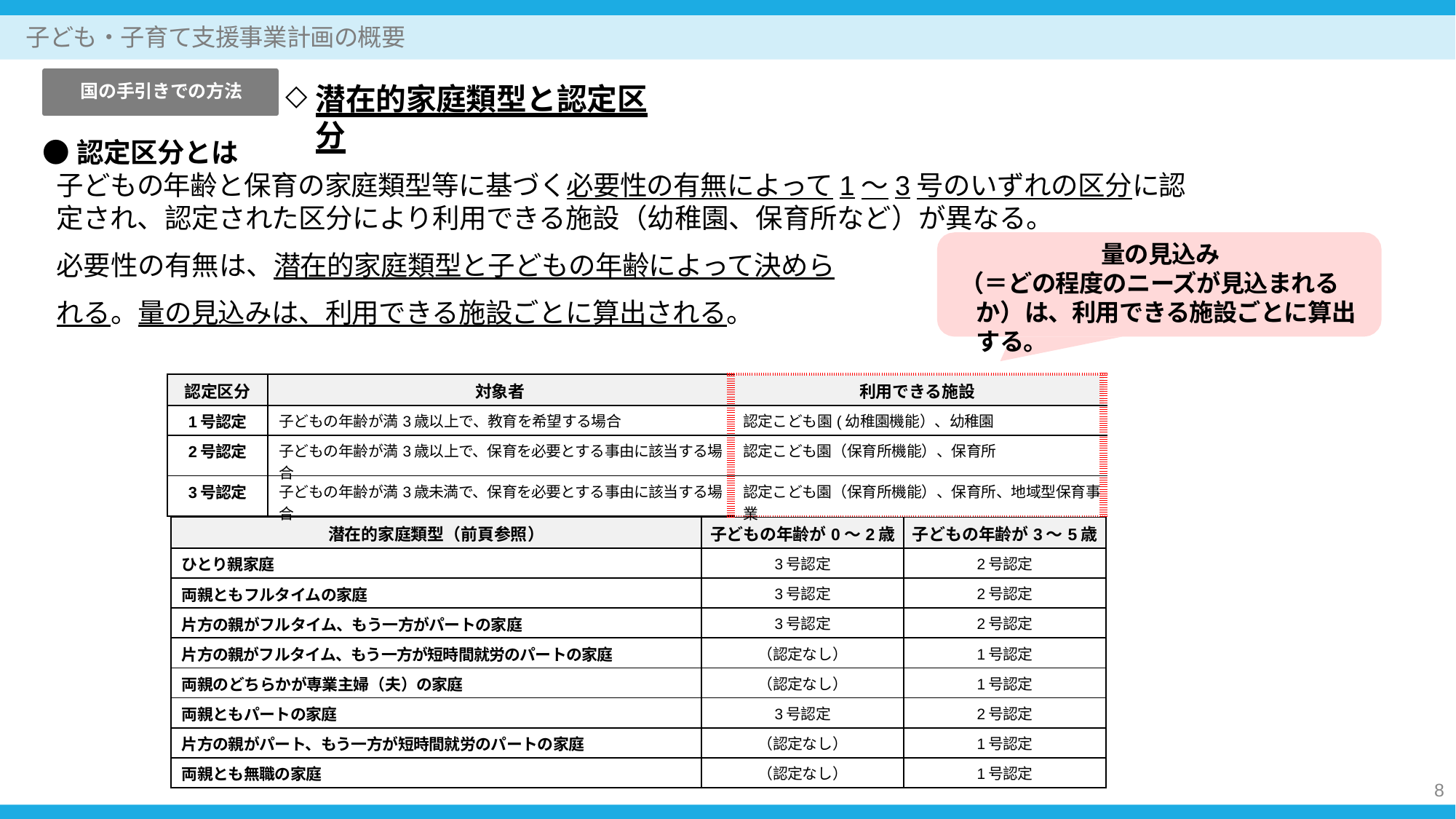

子ども・子育て支援事業計画の概要

国の手引きでの方法
潜在的家庭類型と認定区分
●認定区分とは
子どもの年齢と保育の家庭類型等に基づく必要性の有無によって1～3号のいずれの区分に認定され、認定された区分により利用できる施設（幼稚園、保育所など）が異なる。
量の見込み
必要性の有無は、潜在的家庭類型と子どもの年齢によって決められる。量の見込みは、利用できる施設ごとに算出される。

（＝どの程度のニーズが見込まれるか）は、利用できる施設ごとに算出する。
| 認定区分 | 対象者 | 利用できる施設 |
| --- | --- | --- |
| 1号認定 | 子どもの年齢が満3歳以上で、教育を希望する場合 | 認定こども園(幼稚園機能）、幼稚園 |
| 2号認定 | 子どもの年齢が満3歳以上で、保育を必要とする事由に該当する場合 | 認定こども園（保育所機能）、保育所 |
| 3号認定 | 子どもの年齢が満3歳未満で、保育を必要とする事由に該当する場合 | 認定こども園（保育所機能）、保育所、地域型保育事業 |
| 潜在的家庭類型（前頁参照） | 子どもの年齢が0～2歳 | 子どもの年齢が3～5歳 |
| --- | --- | --- |
| ひとり親家庭 | 3号認定 | 2号認定 |
| 両親ともフルタイムの家庭 | 3号認定 | 2号認定 |
| 片方の親がフルタイム、もう一方がパートの家庭 | 3号認定 | 2号認定 |
| 片方の親がフルタイム、もう一方が短時間就労のパートの家庭 | （認定なし） | 1号認定 |
| 両親のどちらかが専業主婦（夫）の家庭 | （認定なし） | 1号認定 |
| 両親ともパートの家庭 | 3号認定 | 2号認定 |
| 片方の親がパート、もう一方が短時間就労のパートの家庭 | （認定なし） | 1号認定 |
| 両親とも無職の家庭 | （認定なし） | 1号認定 |
8